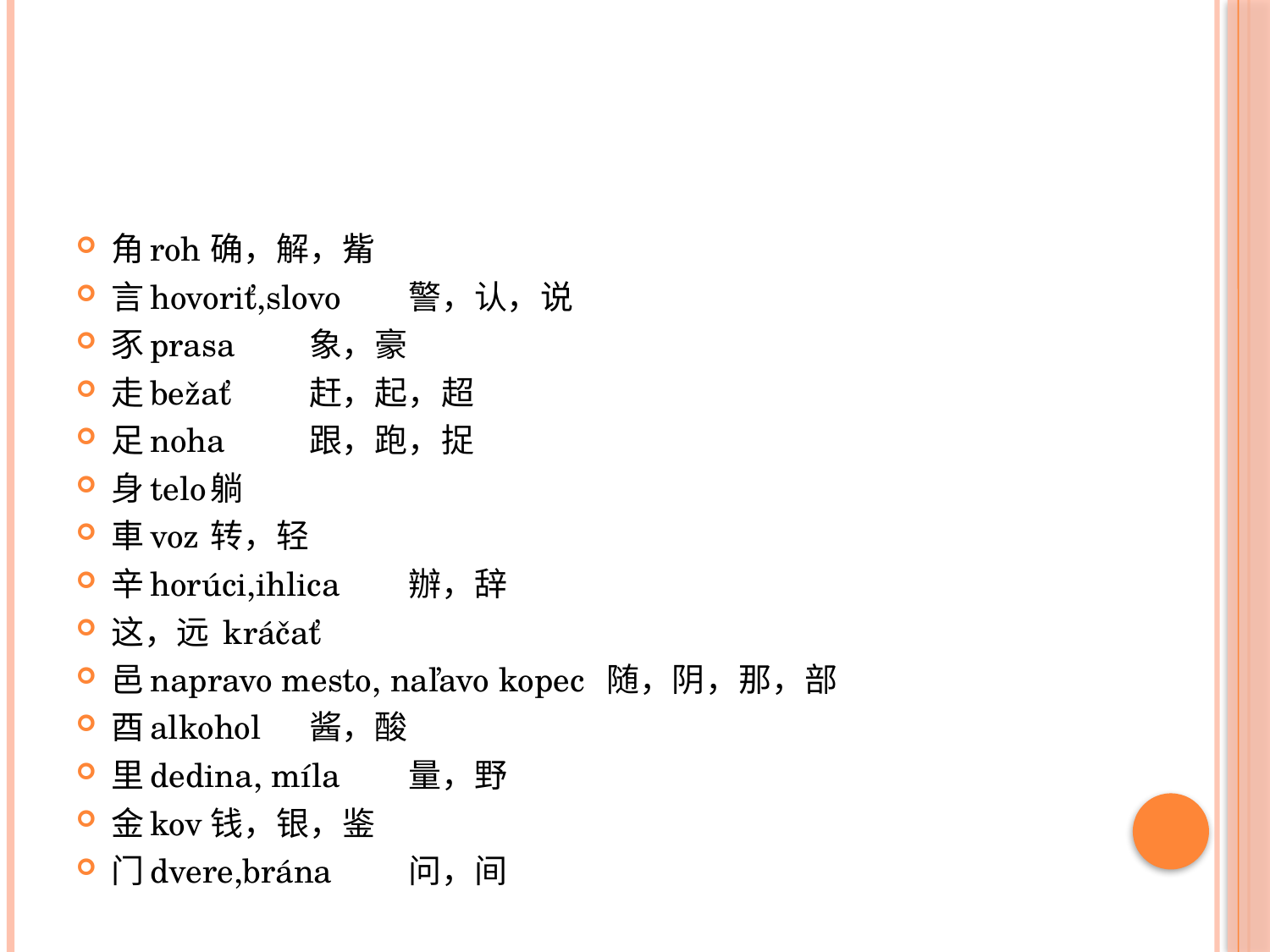

#
角roh				确，解，觜
言hovoriť,slovo			警，认，说
豕prasa			象，豪
走bežať			赶，起，超
足noha			跟，跑，捉
身telo				躺
車voz				转，轻
辛horúci,ihlica			辦，辞
这，远 kráčať
邑napravo mesto, naľavo kopec	随，阴，那，部
酉alkohol			酱，酸
里dedina, míla			量，野
金kov				钱，银，鉴
门dvere,brána			问，间